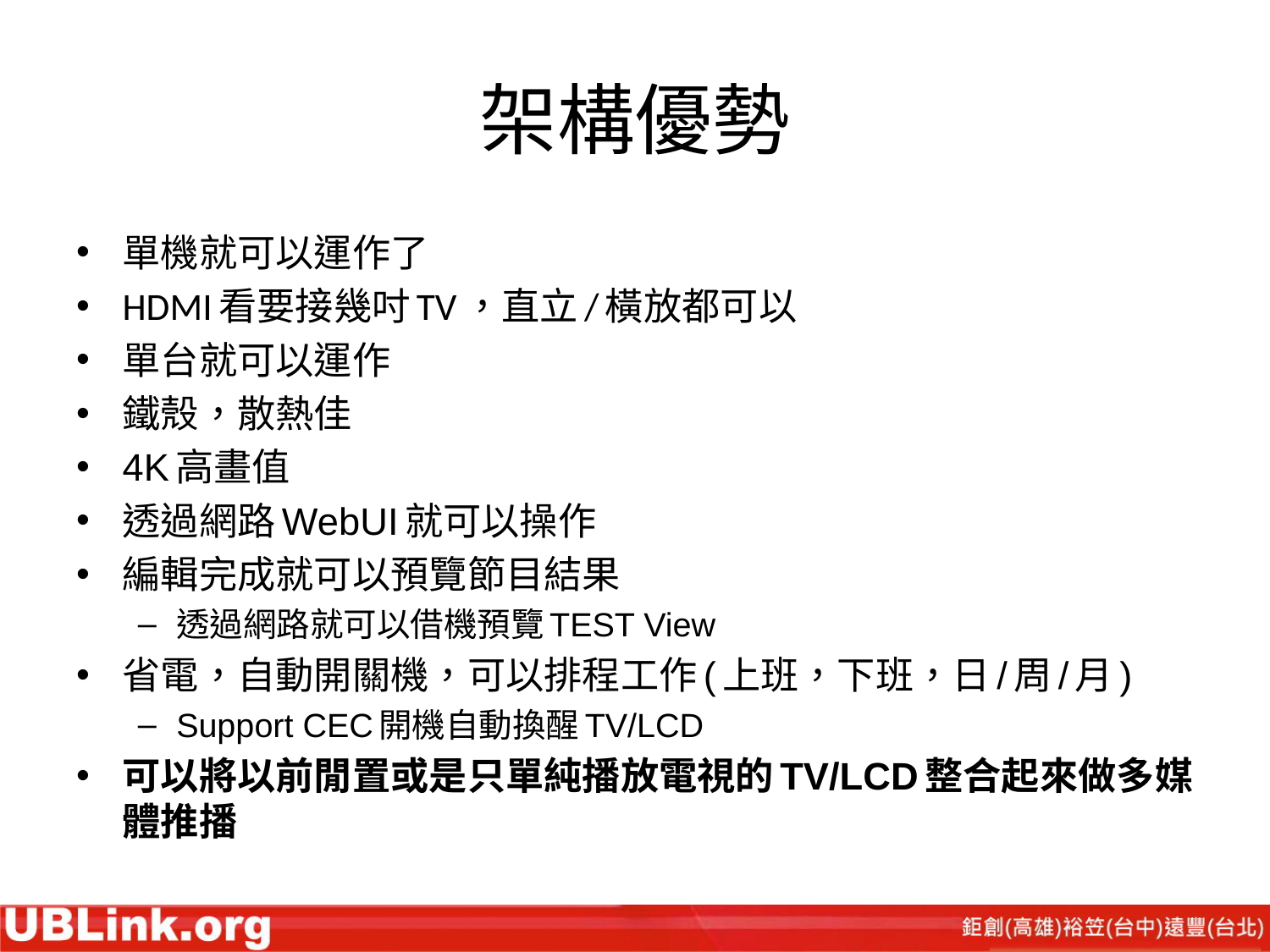

# 架構優勢
單機就可以運作了
HDMI看要接幾吋TV，直立/橫放都可以
單台就可以運作
鐵殼，散熱佳
4K高畫值
透過網路WebUI就可以操作
編輯完成就可以預覽節目結果
透過網路就可以借機預覽TEST View
省電，自動開關機，可以排程工作(上班，下班，日/周/月)
Support CEC開機自動換醒TV/LCD
可以將以前閒置或是只單純播放電視的TV/LCD整合起來做多媒體推播